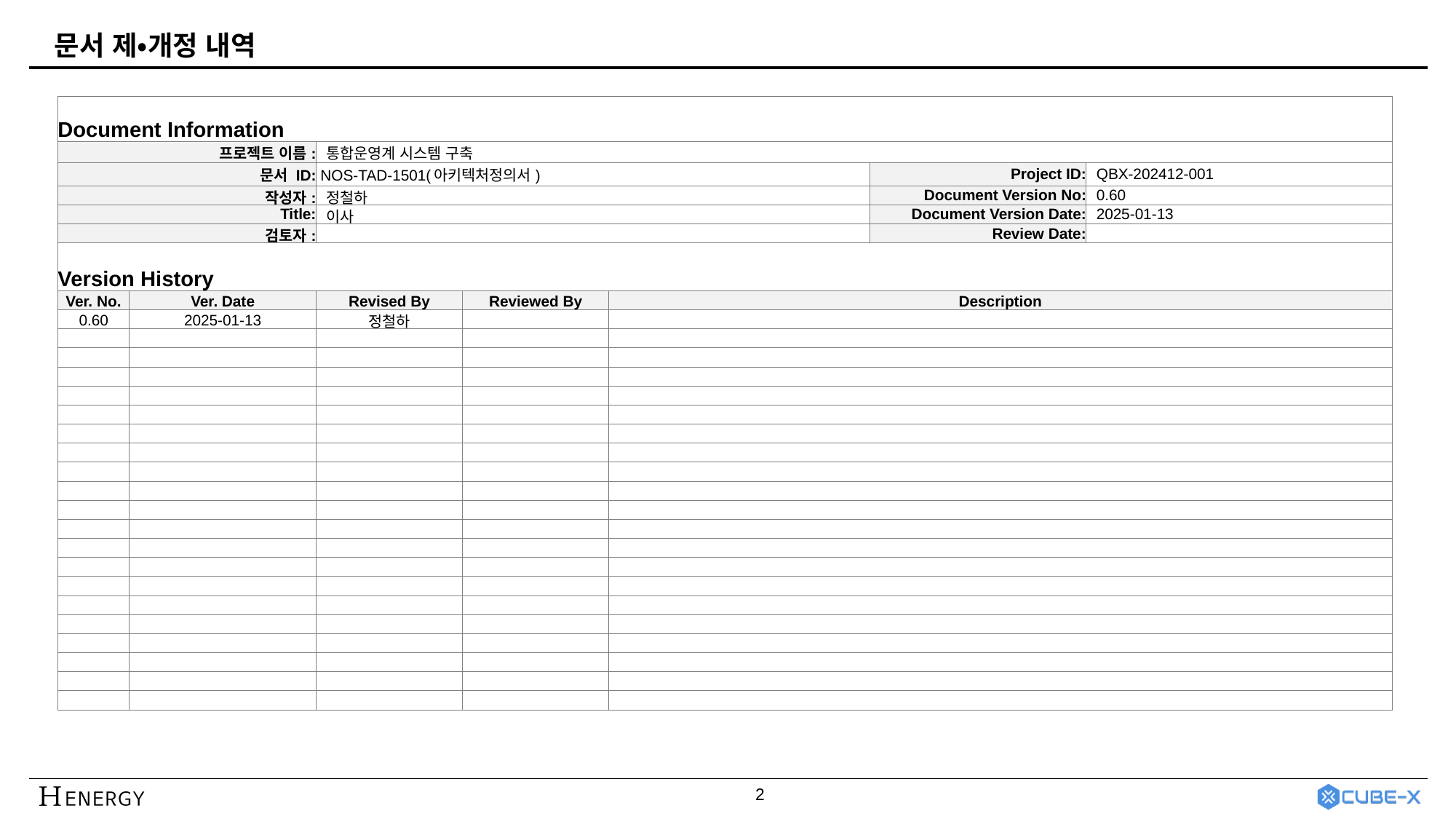

문서 제•개정 내역
| Document Information |  |  |  |  |  |  |
| --- | --- | --- | --- | --- | --- | --- |
| 프로젝트 이름: |  | 통합운영계 시스템 구축 |  |  |  |  |
| 문서 ID: |  | NOS-TAD-1501(아키텍처정의서) |  |  | Project ID: | QBX-202412-001 |
| 작성자: |  | 정철하 |  |  | Document Version No: | 0.60 |
| Title: |  | 이사 |  |  | Document Version Date: | 2025-01-13 |
| 검토자: |  |  |  |  | Review Date: |  |
| Version History |  |  |  |  |  |  |
| Ver. No. | Ver. Date | Revised By | Reviewed By | Description |  |  |
| 0.60 | 2025-01-13 | 정철하 |  |  |  |  |
|  |  |  |  |  |  |  |
|  |  |  |  |  |  |  |
|  |  |  |  |  |  |  |
|  |  |  |  |  |  |  |
|  |  |  |  |  |  |  |
|  |  |  |  |  |  |  |
|  |  |  |  |  |  |  |
|  |  |  |  |  |  |  |
|  |  |  |  |  |  |  |
|  |  |  |  |  |  |  |
|  |  |  |  |  |  |  |
|  |  |  |  |  |  |  |
|  |  |  |  |  |  |  |
|  |  |  |  |  |  |  |
|  |  |  |  |  |  |  |
|  |  |  |  |  |  |  |
|  |  |  |  |  |  |  |
|  |  |  |  |  |  |  |
|  |  |  |  |  |  |  |
|  |  |  |  |  |  |  |